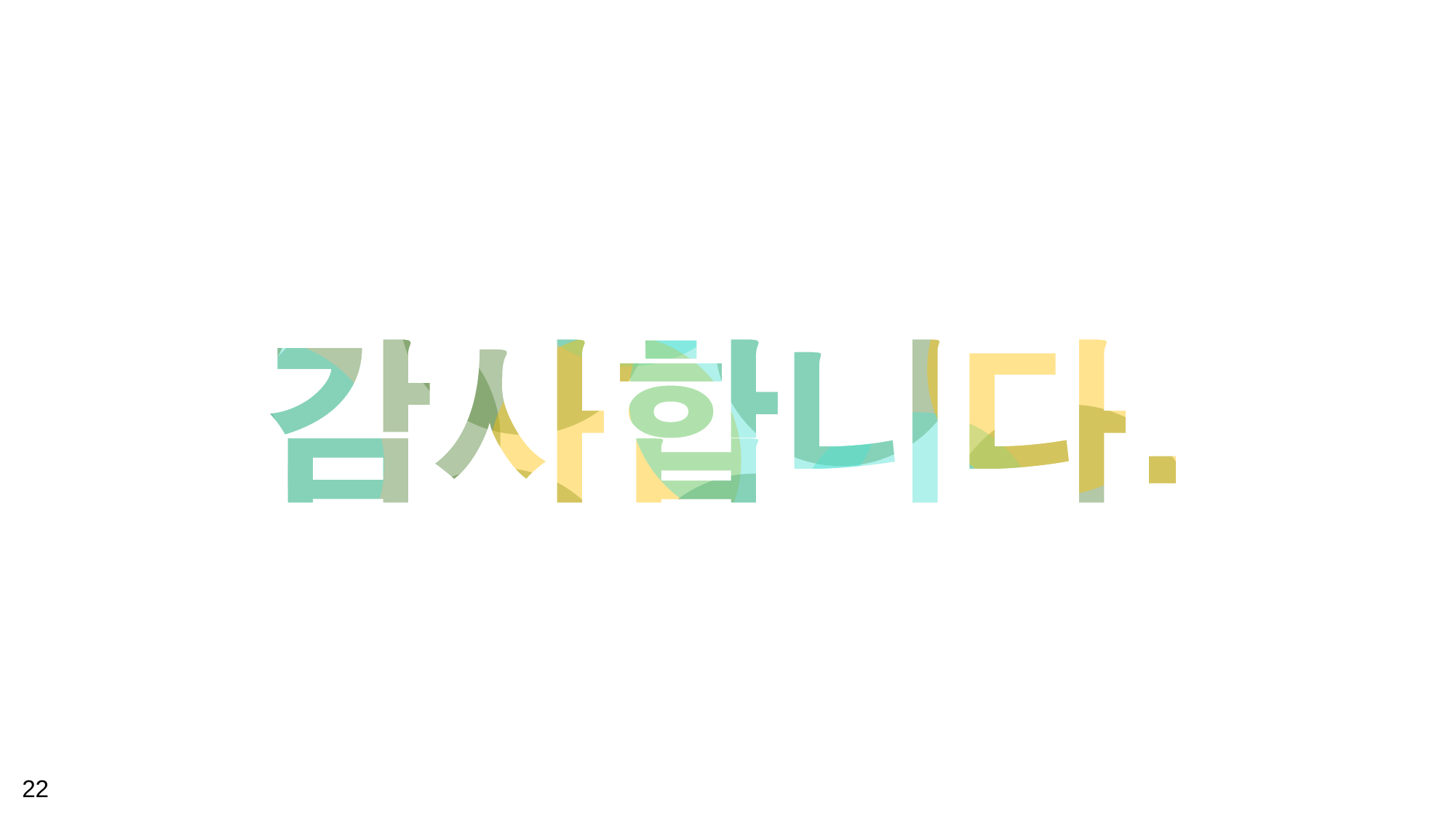

최지희, 이가연, 김기찬
멘토 : 전종운
22